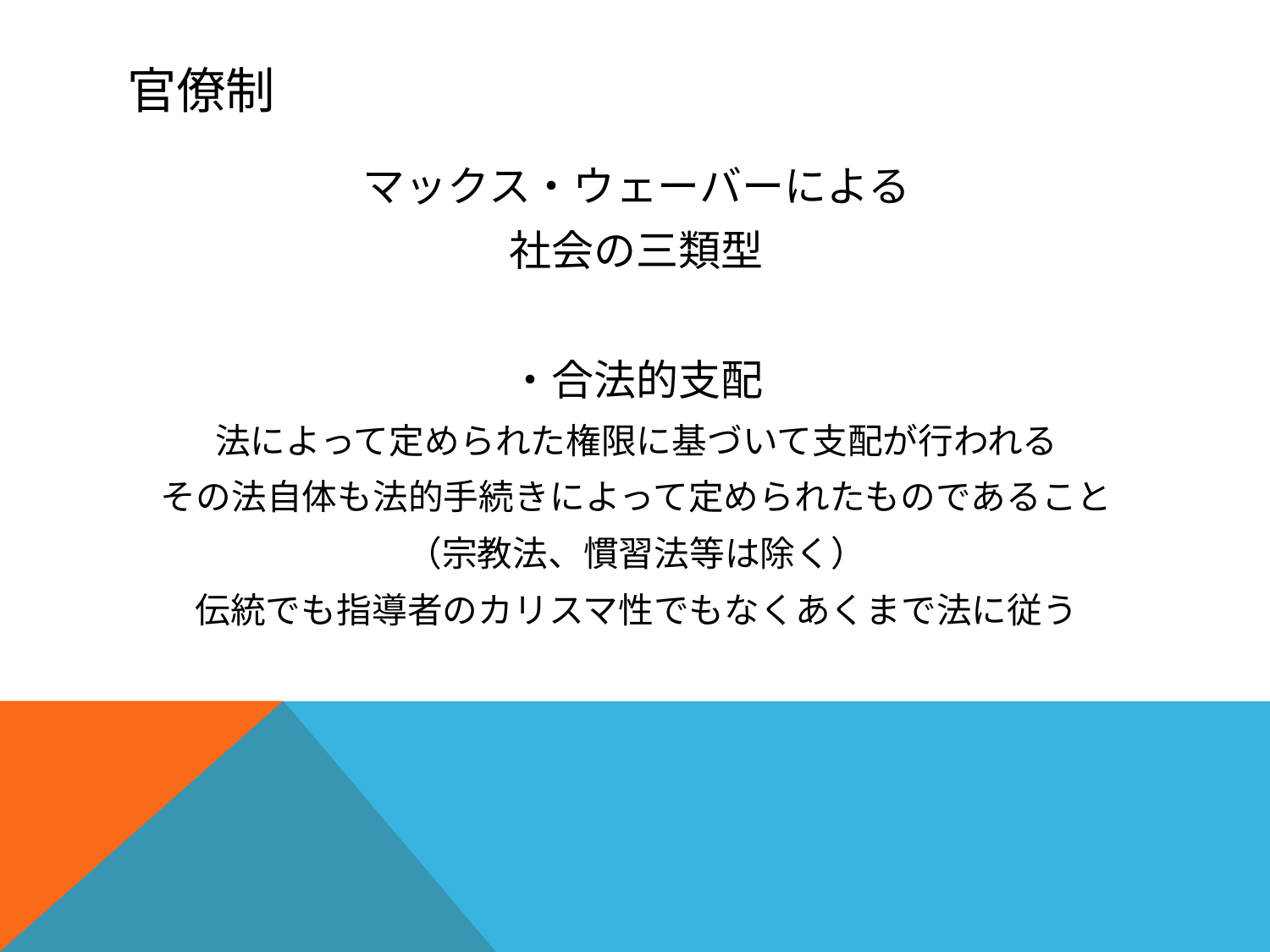

# 官僚制
マックス・ウェーバーによる
社会の三類型

・合法的支配
法によって定められた権限に基づいて支配が行われる
その法自体も法的手続きによって定められたものであること
（宗教法、慣習法等は除く）
伝統でも指導者のカリスマ性でもなくあくまで法に従う